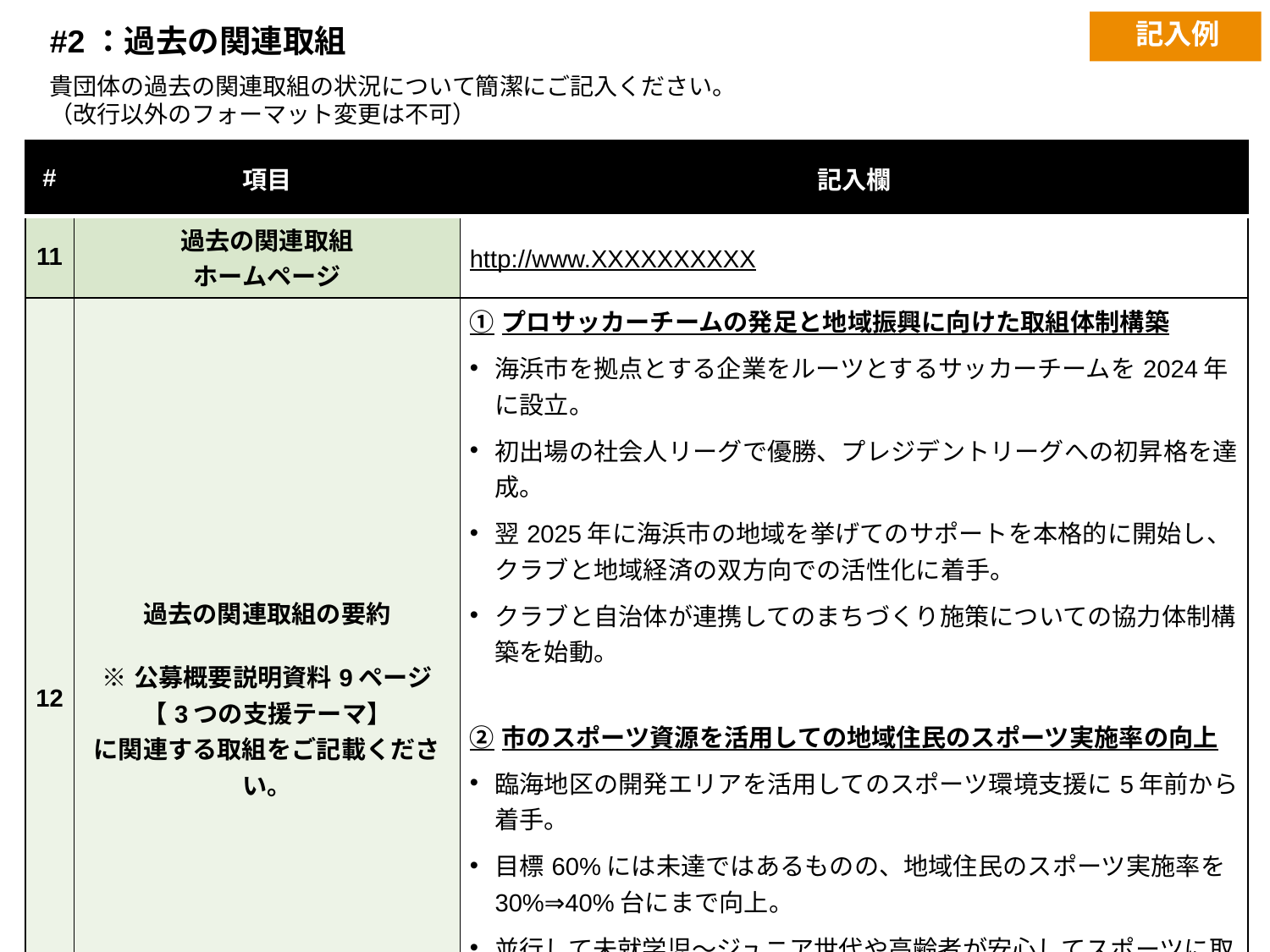

記入例
#2：過去の関連取組
# 貴団体の過去の関連取組の状況について簡潔にご記入ください。 （改行以外のフォーマット変更は不可）
| # | 項目 | 記入欄 |
| --- | --- | --- |
| 11 | 過去の関連取組 ホームページ | http://www.XXXXXXXXXX |
| 12 | 過去の関連取組の要約 ※公募概要説明資料9ページ 【3つの支援テーマ】 に関連する取組をご記載ください。 | ①プロサッカーチームの発足と地域振興に向けた取組体制構築 海浜市を拠点とする企業をルーツとするサッカーチームを2024年に設立。 初出場の社会人リーグで優勝、プレジデントリーグへの初昇格を達成。 翌2025年に海浜市の地域を挙げてのサポートを本格的に開始し、クラブと地域経済の双方向での活性化に着手。 クラブと自治体が連携してのまちづくり施策についての協力体制構築を始動。 ②市のスポーツ資源を活用しての地域住民のスポーツ実施率の向上 臨海地区の開発エリアを活用してのスポーツ環境支援に5年前から着手。 目標60%には未達ではあるものの、地域住民のスポーツ実施率を30%⇒40%台にまで向上。 並行して未就学児～ジュニア世代や高齢者が安心してスポーツに取り組める公園設備の整備を段階的に実施、利用率が実測値で15%向上するなど、地域住民のスポーツ実施率の体制・風土づくりを推進。 |
15